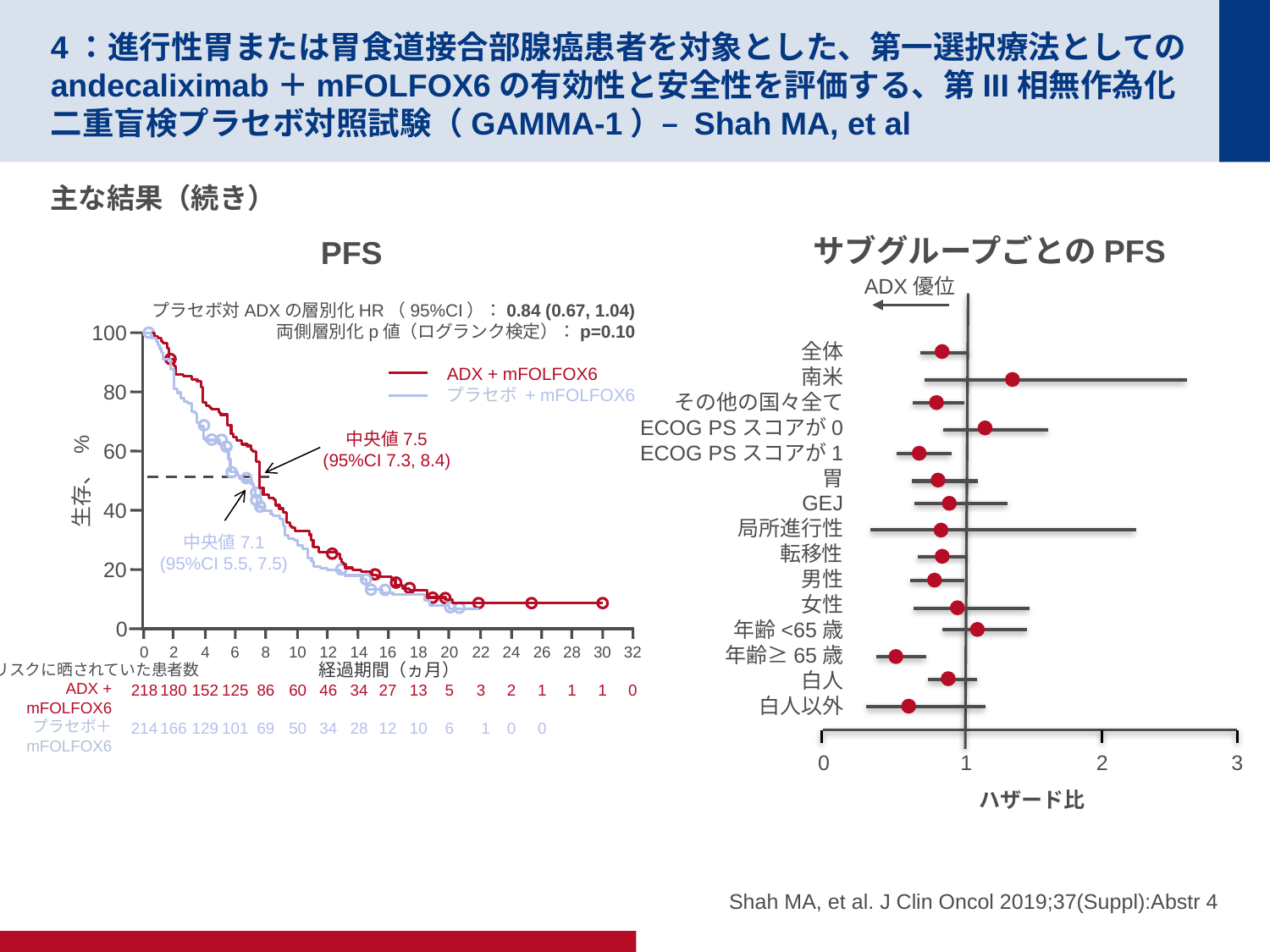

# 4：進行性胃または胃食道接合部腺癌患者を対象とした、第一選択療法としてのandecaliximab＋mFOLFOX6の有効性と安全性を評価する、第III相無作為化二重盲検プラセボ対照試験（GAMMA-1）– Shah MA, et al
主な結果（続き）

サブグループごとのPFS
PFS
ADX優位
全体
南米
その他の国々全て
ECOG PSスコアが0
ECOG PSスコアが1
胃
GEJ
局所進行性
転移性
男性
女性
年齢<65歳
年齢≥65歳
白人
白人以外

0
1
2
3
ハザード比
プラセボ対ADXの層別化HR（95%CI）：0.84 (0.67, 1.04)
両側層別化p値（ログランク検定）：p=0.10

	ADX + mFOLFOX6
	プラセボ + mFOLFOX6

100

80

60

生存、 %
40

20

0

0

218

214
2

180

166
4

152

129
6

125

101
8

86

69
10

60

50
12

46

34
14

34

28
16

27

12
18

13

10
20

5

6
22

3

1
24

2

0
26

1

0
28

1

30

1

32

0

中央値7.5
(95%CI 7.3, 8.4)

中央値7.1
(95%CI 5.5, 7.5)

経過期間（ヵ月）

リスクに晒されていた患者数

ADX +
mFOLFOX6
プラセボ＋
mFOLFOX6

Shah MA, et al. J Clin Oncol 2019;37(Suppl):Abstr 4